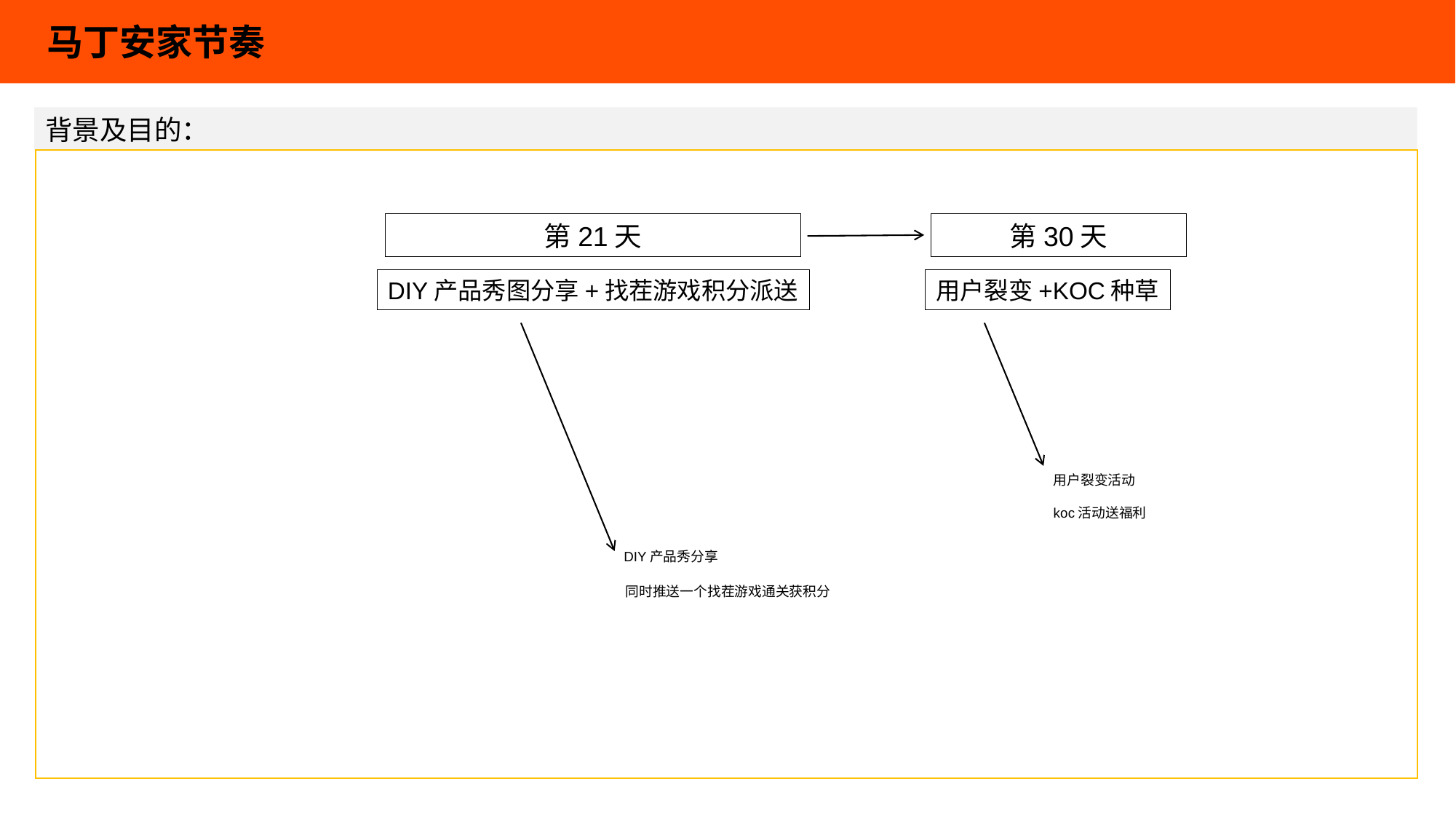

马丁安家节奏
背景及目的：

第21天
第30天
DIY产品秀图分享+找茬游戏积分派送
用户裂变+KOC种草
用户裂变活动
koc活动送福利
DIY产品秀分享
同时推送一个找茬游戏通关获积分